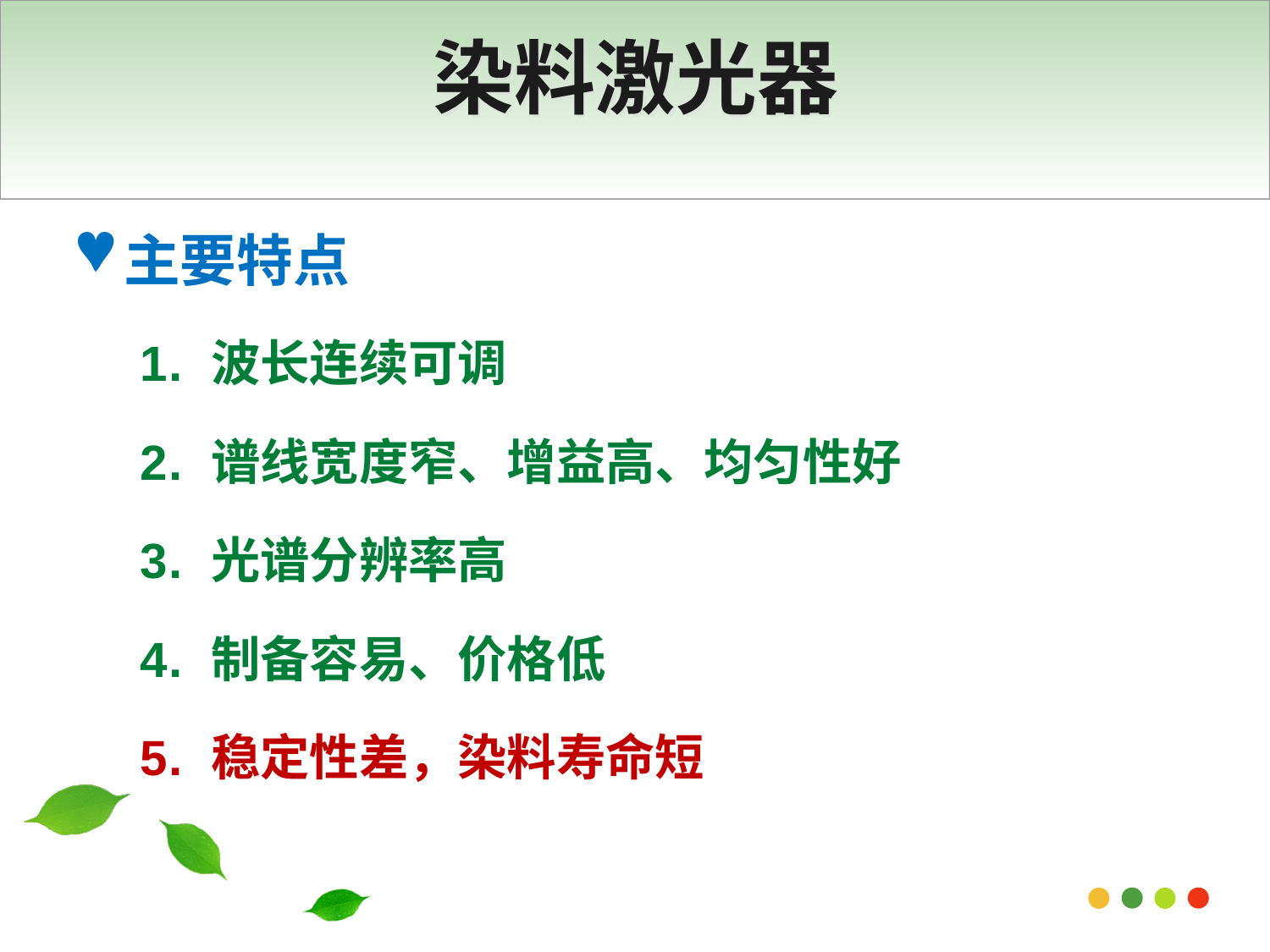

# 染料激光器
主要特点
波长连续可调
谱线宽度窄、增益高、均匀性好
光谱分辨率高
制备容易、价格低
稳定性差，染料寿命短